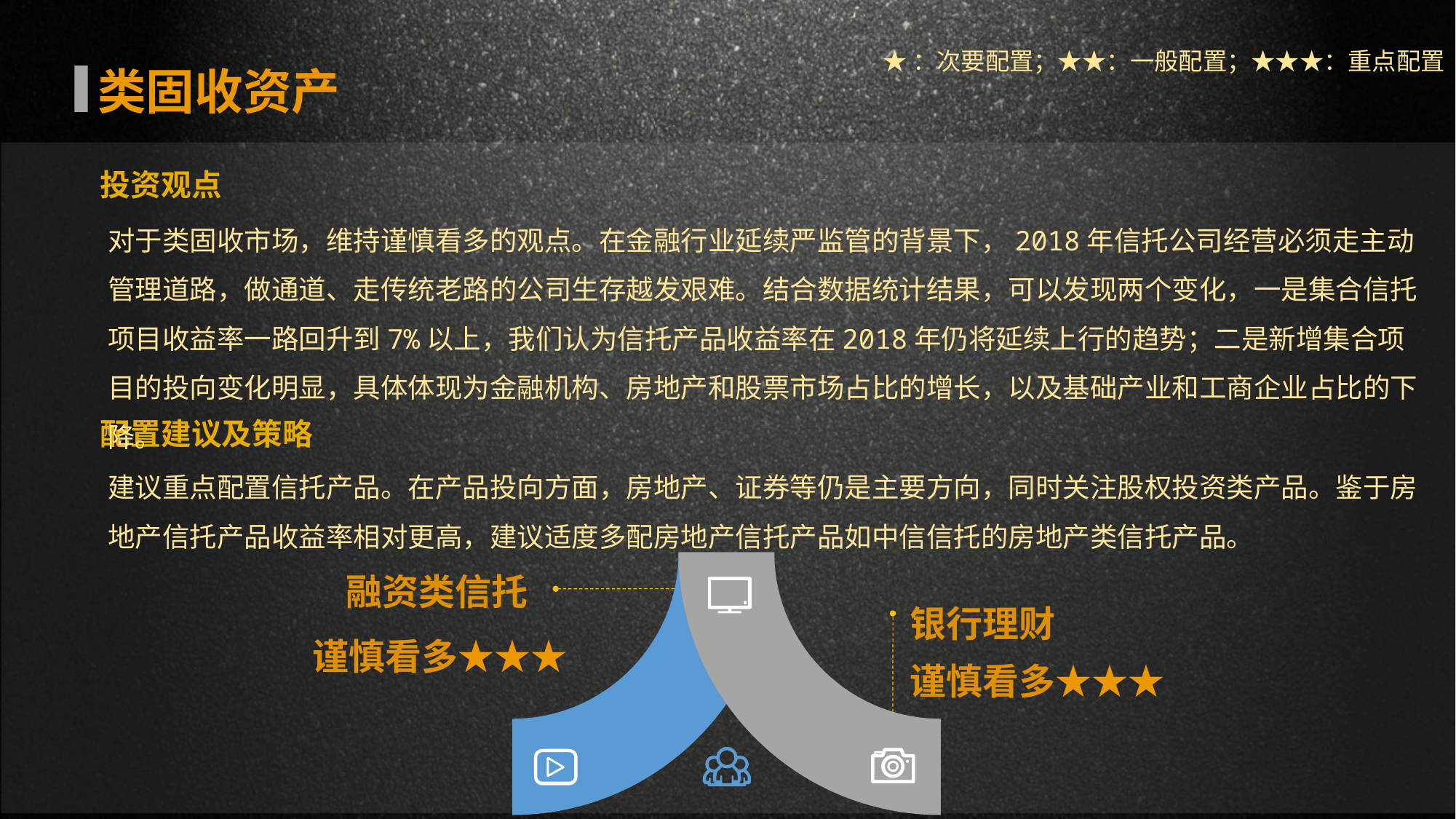

★：次要配置；★★：一般配置；★★★：重点配置
类固收资产

投资观点
对于类固收市场，维持谨慎看多的观点。在金融行业延续严监管的背景下，2018年信托公司经营必须走主动管理道路，做通道、走传统老路的公司生存越发艰难。结合数据统计结果，可以发现两个变化，一是集合信托项目收益率一路回升到7%以上，我们认为信托产品收益率在2018年仍将延续上行的趋势；二是新增集合项目的投向变化明显，具体体现为金融机构、房地产和股票市场占比的增长，以及基础产业和工商企业占比的下降。
配置建议及策略
建议重点配置信托产品。在产品投向方面，房地产、证券等仍是主要方向，同时关注股权投资类产品。鉴于房地产信托产品收益率相对更高，建议适度多配房地产信托产品如中信信托的房地产类信托产品。

融资类信托

银行理财

谨慎看多★★★
谨慎看多★★★

10